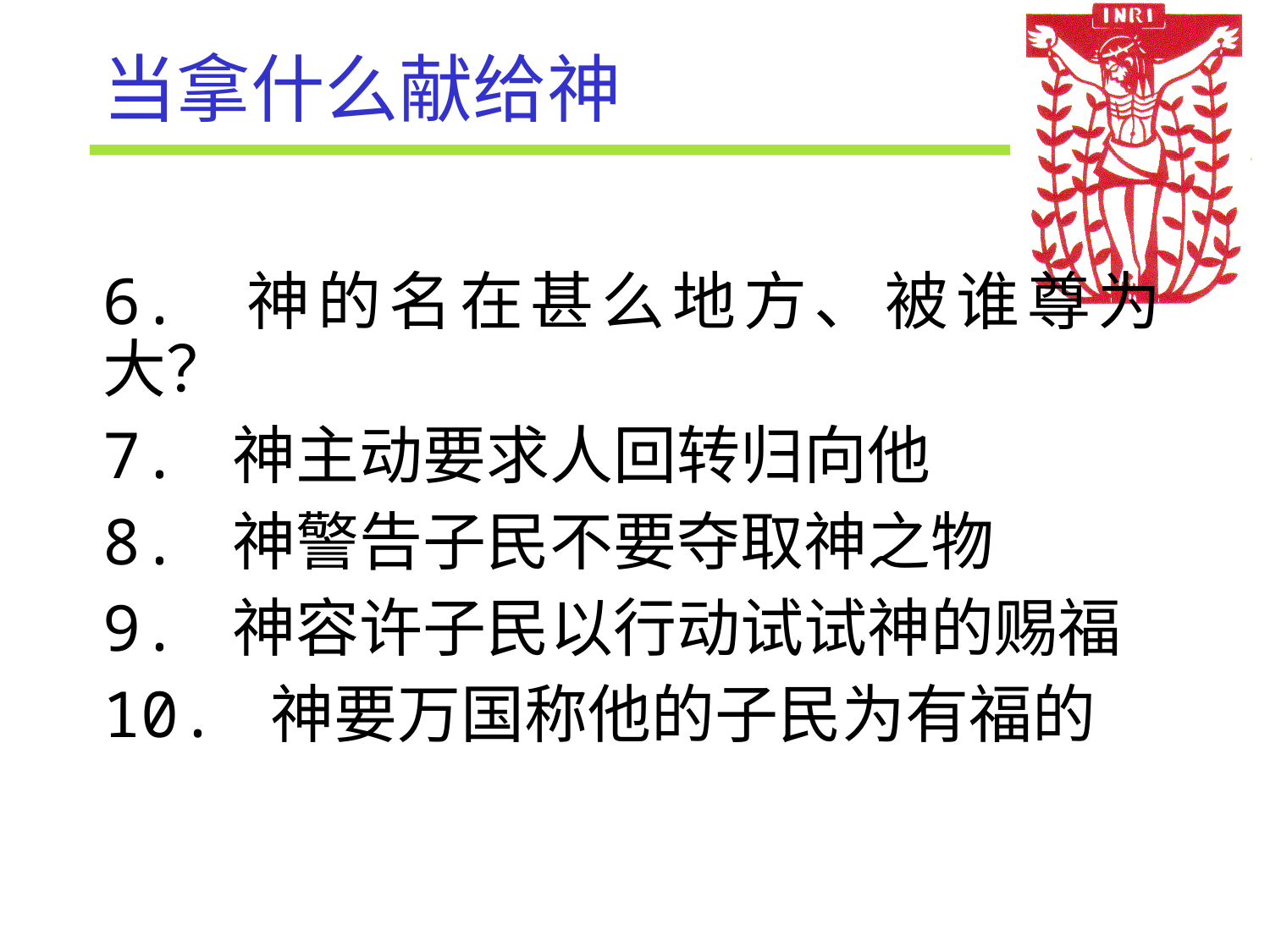

# 当拿什么献给神

6. 神的名在甚么地方、被谁尊为大？
7. 神主动要求人回转归向他
8. 神警告子民不要夺取神之物
9. 神容许子民以行动试试神的赐福
10. 神要万国称他的子民为有福的